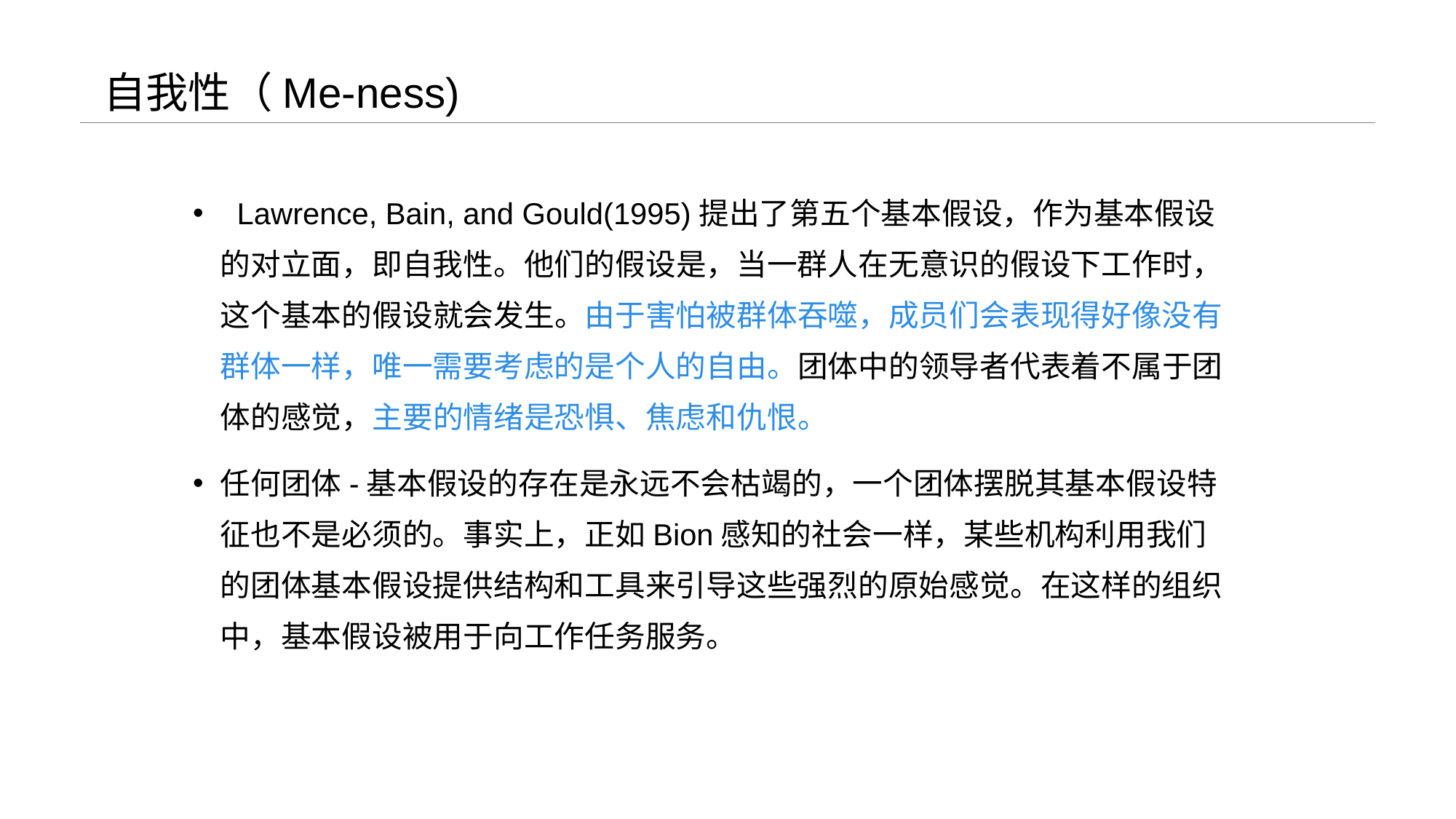

自我性（Me-ness)
  Lawrence, Bain, and Gould(1995)提出了第五个基本假设，作为基本假设的对立面，即自我性。他们的假设是，当一群人在无意识的假设下工作时，这个基本的假设就会发生。由于害怕被群体吞噬，成员们会表现得好像没有群体一样，唯一需要考虑的是个人的自由。团体中的领导者代表着不属于团体的感觉，主要的情绪是恐惧、焦虑和仇恨。
任何团体-基本假设的存在是永远不会枯竭的，一个团体摆脱其基本假设特征也不是必须的。事实上，正如Bion感知的社会一样，某些机构利用我们的团体基本假设提供结构和工具来引导这些强烈的原始感觉。在这样的组织中，基本假设被用于向工作任务服务。
8